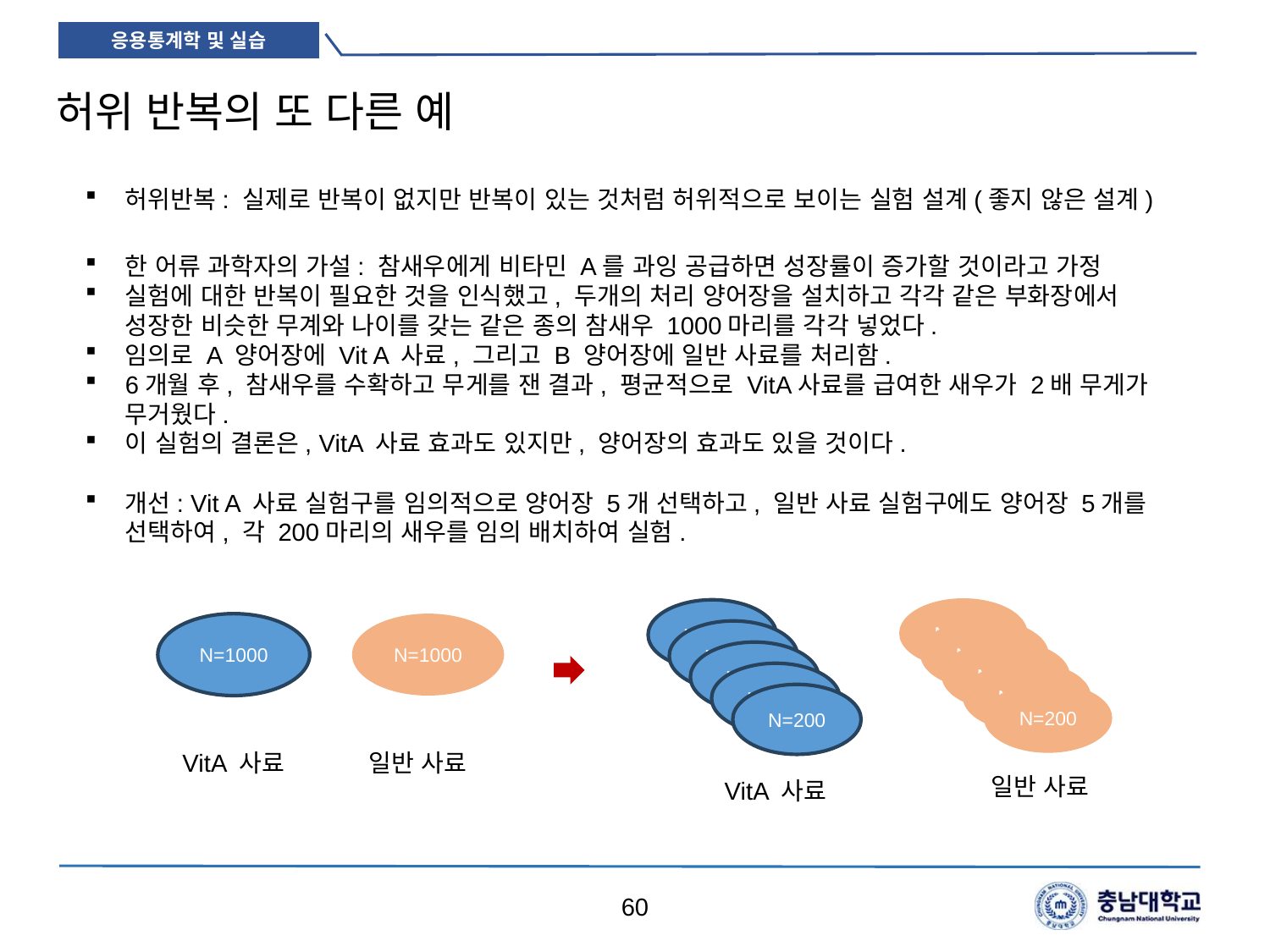

# 허위 반복의 또 다른 예
허위반복: 실제로 반복이 없지만 반복이 있는 것처럼 허위적으로 보이는 실험 설계(좋지 않은 설계)
한 어류 과학자의 가설: 참새우에게 비타민 A를 과잉 공급하면 성장률이 증가할 것이라고 가정
실험에 대한 반복이 필요한 것을 인식했고, 두개의 처리 양어장을 설치하고 각각 같은 부화장에서 성장한 비슷한 무계와 나이를 갖는 같은 종의 참새우 1000마리를 각각 넣었다.
임의로 A 양어장에 Vit A 사료, 그리고 B 양어장에 일반 사료를 처리함.
6개월 후, 참새우를 수확하고 무게를 잰 결과, 평균적으로 VitA사료를 급여한 새우가 2배 무게가 무거웠다.
이 실험의 결론은, VitA 사료 효과도 있지만, 양어장의 효과도 있을 것이다.

개선: Vit A 사료 실험구를 임의적으로 양어장 5개 선택하고, 일반 사료 실험구에도 양어장 5개를 선택하여, 각 200마리의 새우를 임의 배치하여 실험.
N=200
N=200
N=1000
N=1000
N=200
N=200
N=200
N=200

N=200
N=200
N=200
N=200
VitA 사료
일반 사료
일반 사료
VitA 사료
60